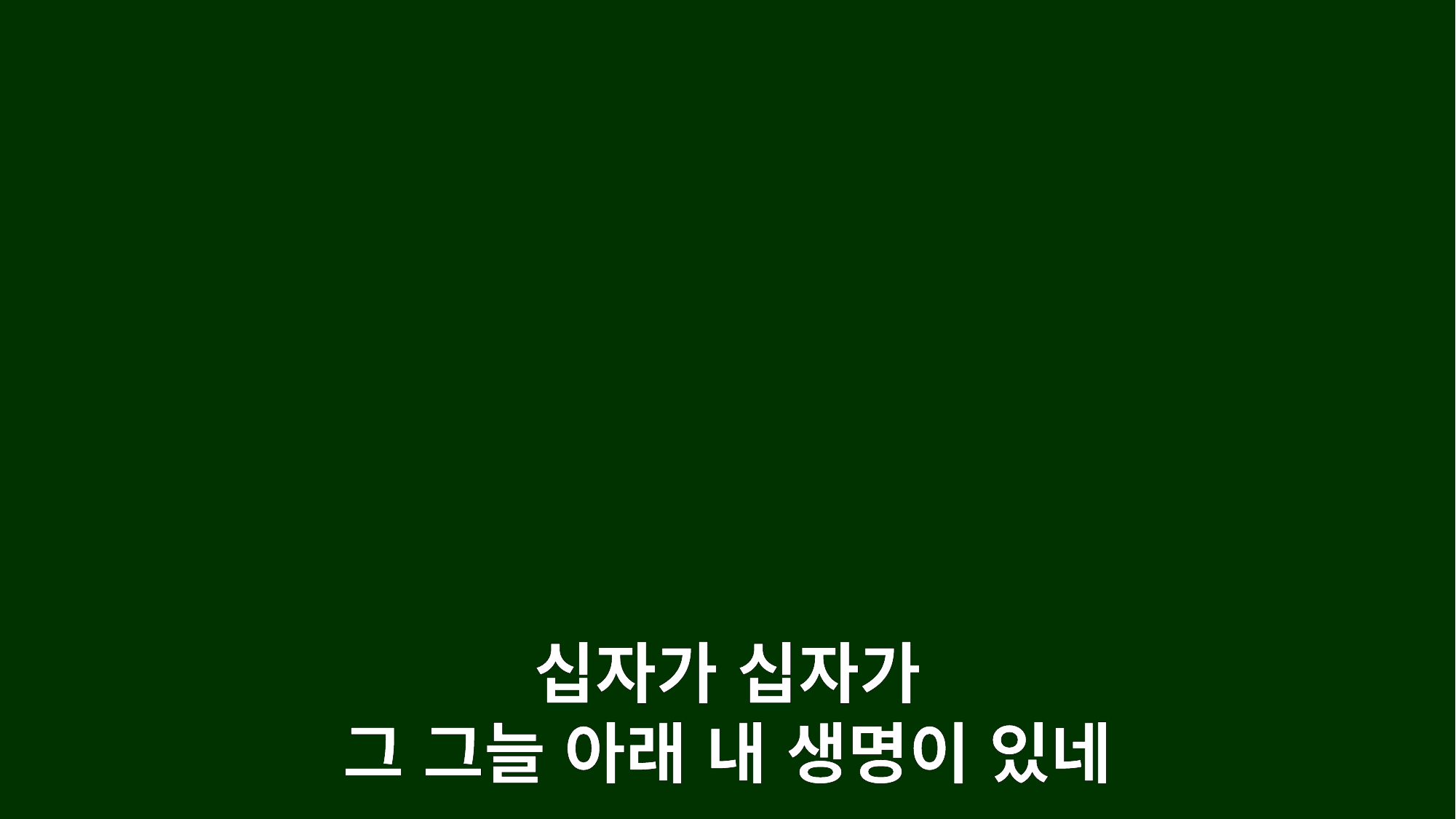

십자가 십자가
그 그늘 아래 내 생명이 있네